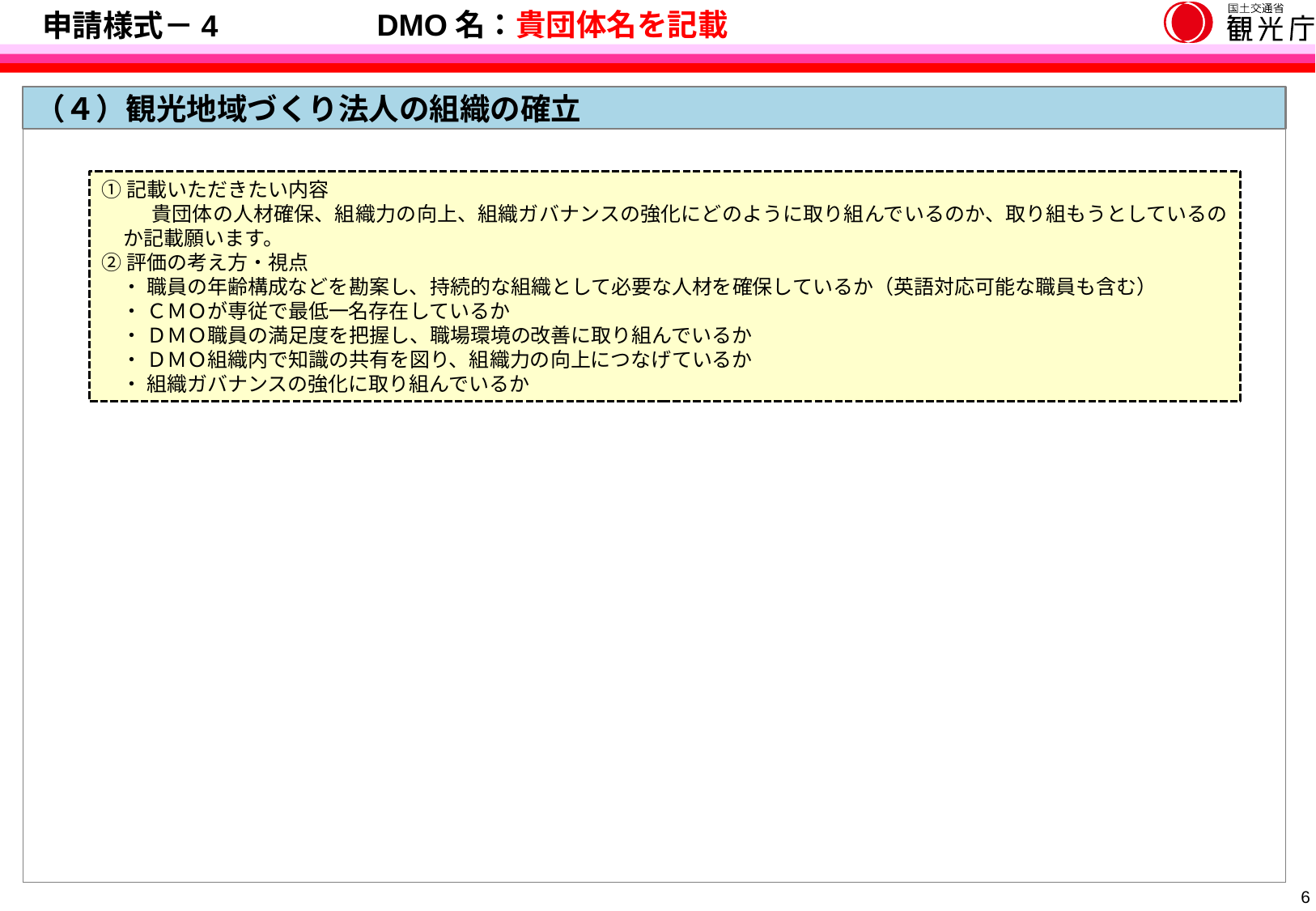

申請様式－4
DMO名：貴団体名を記載
（４）観光地域づくり法人の組織の確立

①記載いただきたい内容
 　　貴団体の人材確保、組織力の向上、組織ガバナンスの強化にどのように取り組んでいるのか、取り組もうとしているのか記載願います。
②評価の考え方・視点
　・ 職員の年齢構成などを勘案し、持続的な組織として必要な人材を確保しているか（英語対応可能な職員も含む）
　・ ＣＭＯが専従で最低一名存在しているか
　・ ＤＭＯ職員の満足度を把握し、職場環境の改善に取り組んでいるか
　・ ＤＭＯ組織内で知識の共有を図り、組織力の向上につなげているか
　・ 組織ガバナンスの強化に取り組んでいるか
6